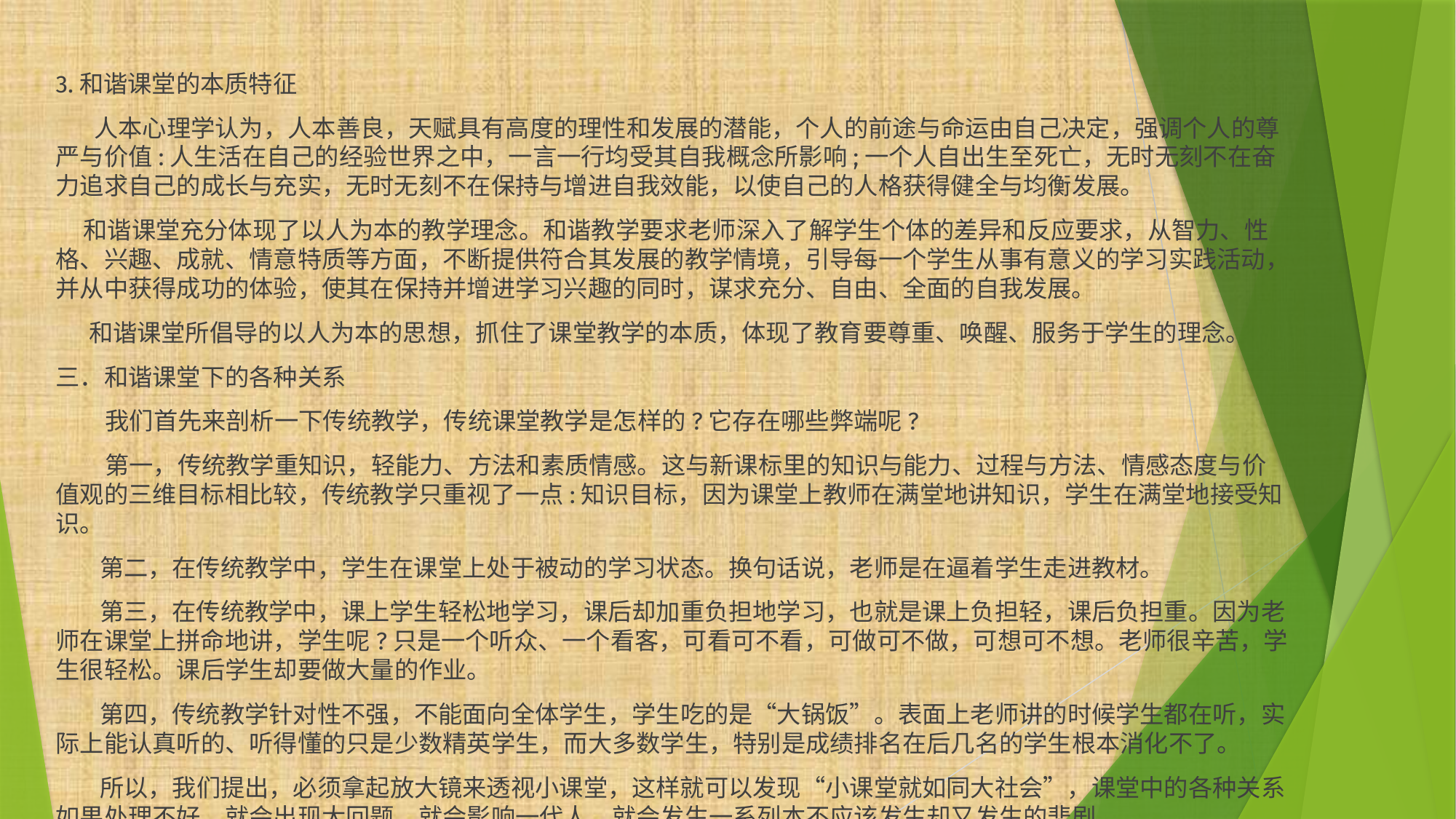

3.和谐课堂的本质特征
      人本心理学认为，人本善良，天赋具有高度的理性和发展的潜能，个人的前途与命运由自己决定，强调个人的尊严与价值:人生活在自己的经验世界之中，一言一行均受其自我概念所影响;一个人自出生至死亡，无时无刻不在奋力追求自己的成长与充实，无时无刻不在保持与增进自我效能，以使自己的人格获得健全与均衡发展。
    和谐课堂充分体现了以人为本的教学理念。和谐教学要求老师深入了解学生个体的差异和反应要求，从智力、性格、兴趣、成就、情意特质等方面，不断提供符合其发展的教学情境，引导每一个学生从事有意义的学习实践活动，并从中获得成功的体验，使其在保持并增进学习兴趣的同时，谋求充分、自由、全面的自我发展。
     和谐课堂所倡导的以人为本的思想，抓住了课堂教学的本质，体现了教育要尊重、唤醒、服务于学生的理念。
三．和谐课堂下的各种关系
        我们首先来剖析一下传统教学，传统课堂教学是怎样的?它存在哪些弊端呢?
        第一，传统教学重知识，轻能力、方法和素质情感。这与新课标里的知识与能力、过程与方法、情感态度与价值观的三维目标相比较，传统教学只重视了一点:知识目标，因为课堂上教师在满堂地讲知识，学生在满堂地接受知识。
       第二，在传统教学中，学生在课堂上处于被动的学习状态。换句话说，老师是在逼着学生走进教材。
       第三，在传统教学中，课上学生轻松地学习，课后却加重负担地学习，也就是课上负担轻，课后负担重。因为老师在课堂上拼命地讲，学生呢?只是一个听众、一个看客，可看可不看，可做可不做，可想可不想。老师很辛苦，学生很轻松。课后学生却要做大量的作业。
       第四，传统教学针对性不强，不能面向全体学生，学生吃的是“大锅饭”。表面上老师讲的时候学生都在听，实际上能认真听的、听得懂的只是少数精英学生，而大多数学生，特别是成绩排名在后几名的学生根本消化不了。
       所以，我们提出，必须拿起放大镜来透视小课堂，这样就可以发现“小课堂就如同大社会”，课堂中的各种关系如果处理不好，就会出现大回题，就会影响一代人，就会发生一系列本不应该发生却又发生的悲剧。